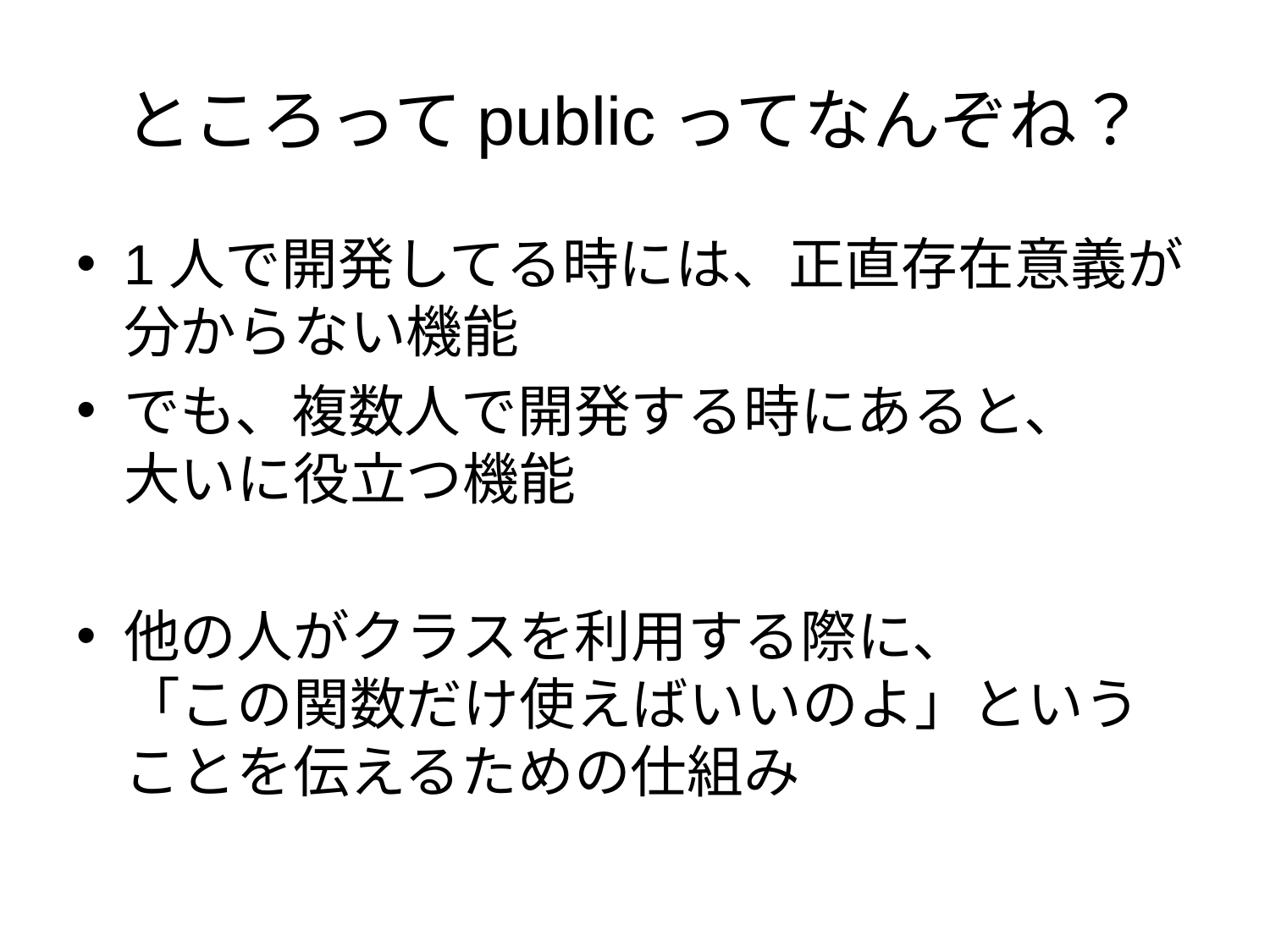

# ところってpublicってなんぞね？
1人で開発してる時には、正直存在意義が分からない機能
でも、複数人で開発する時にあると、
大いに役立つ機能

他の人がクラスを利用する際に、
「この関数だけ使えばいいのよ」ということを伝えるための仕組み